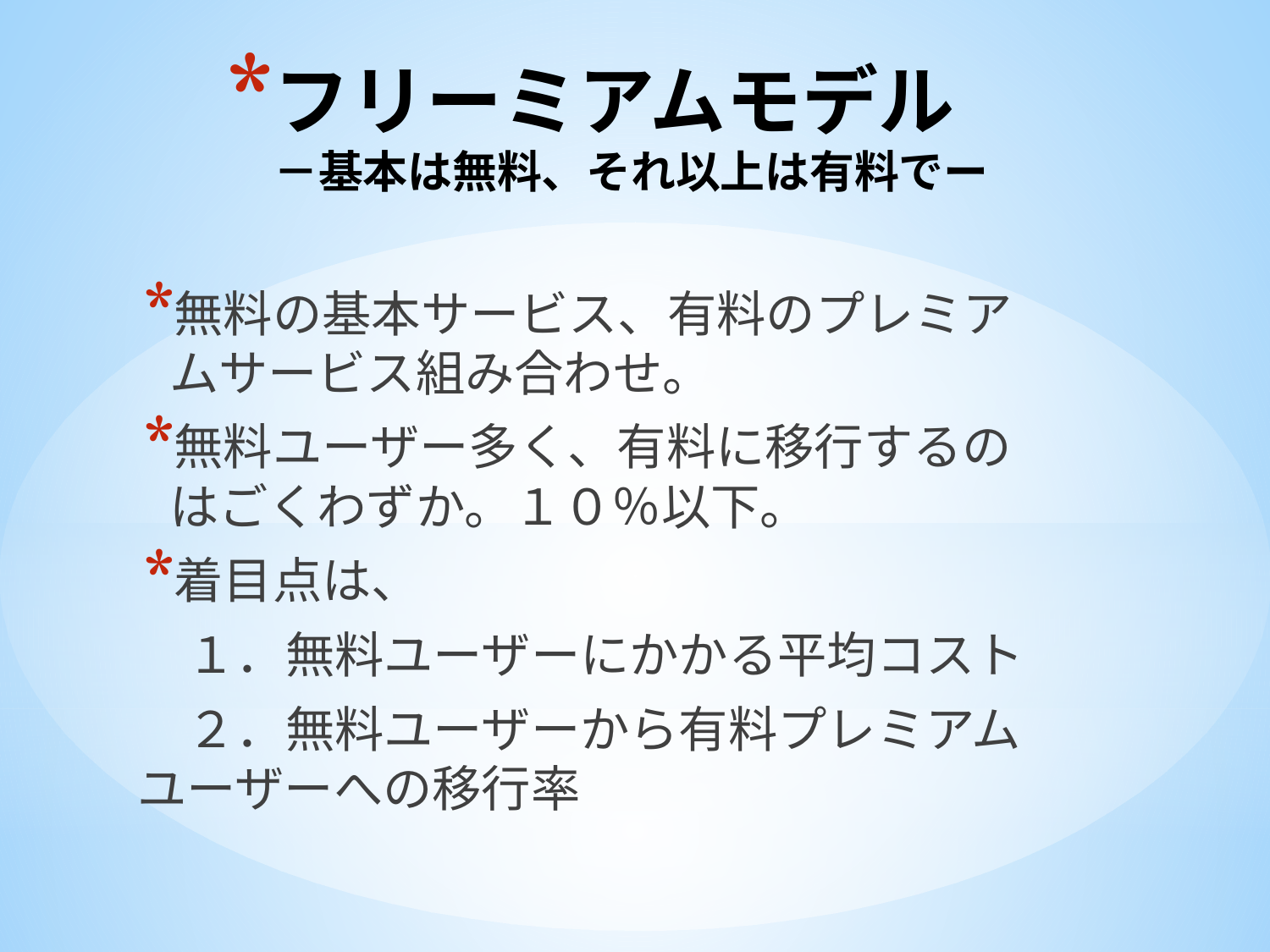

# フリーミアムモデル　 －基本は無料、それ以上は有料でー
無料の基本サービス、有料のプレミアムサービス組み合わせ。
無料ユーザー多く、有料に移行するのはごくわずか。１０％以下。
着目点は、
　１．無料ユーザーにかかる平均コスト
　２．無料ユーザーから有料プレミアムユーザーへの移行率